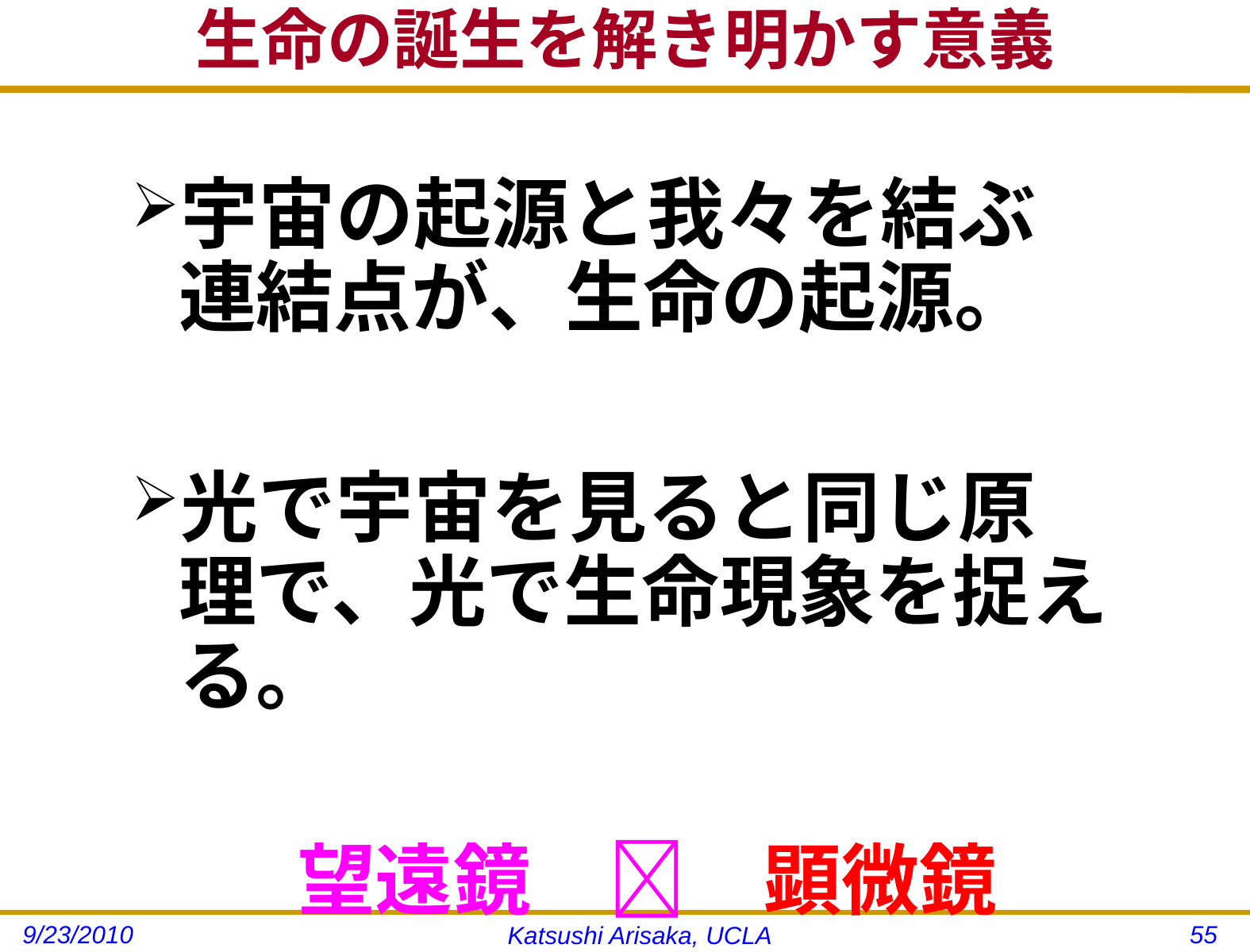

# 生命の誕生を解き明かす意義
宇宙の起源と我々を結ぶ連結点が、生命の起源。

光で宇宙を見ると同じ原理で、光で生命現象を捉える。

		望遠鏡　↔　顕微鏡

9/23/2010
55
Katsushi Arisaka, UCLA